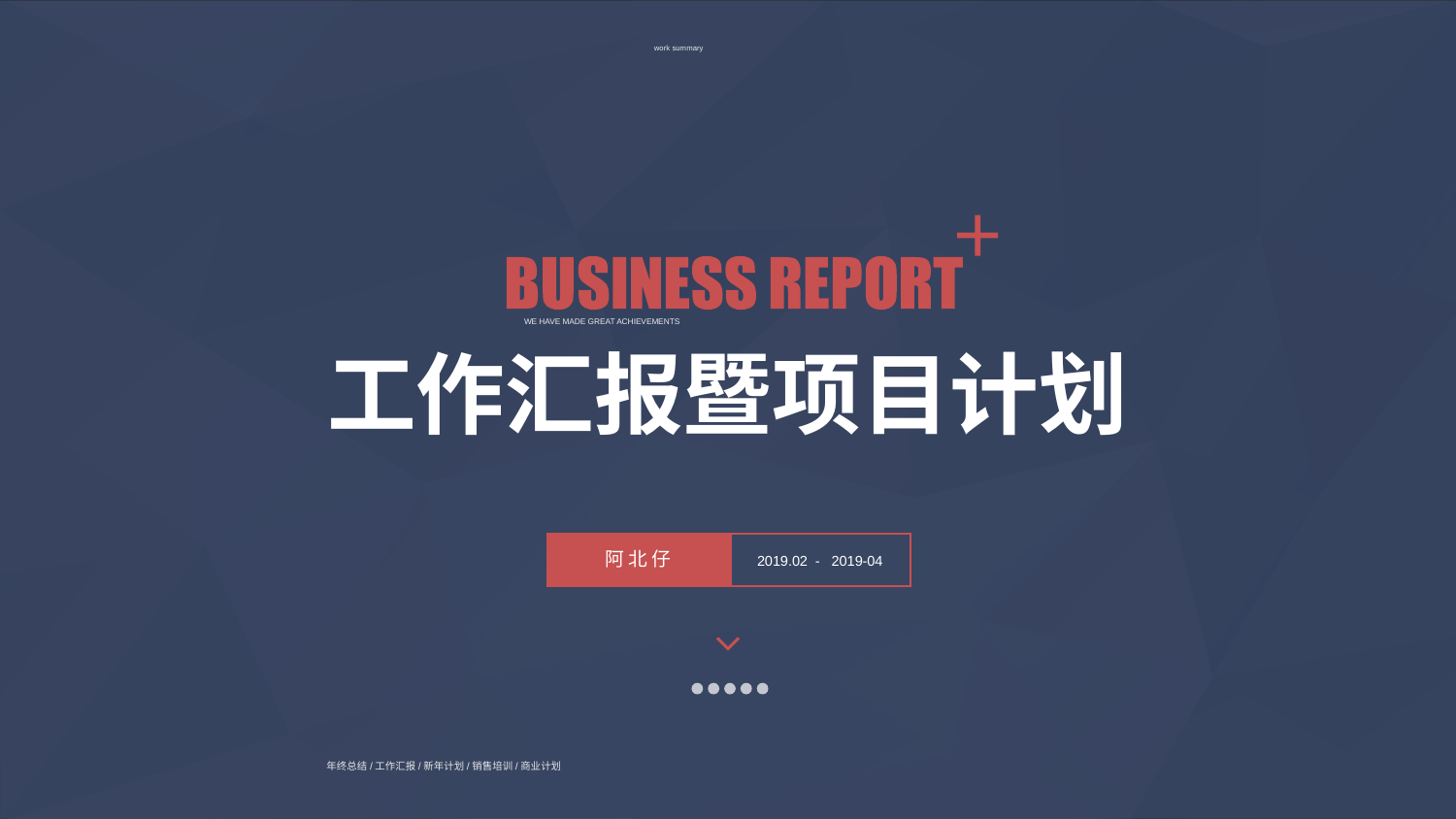

work summary

WE HAVE MADE GREAT ACHIEVEMENTS
工作汇报暨项目计划

阿 北 仔
2019.02  -   2019-04

年终总结/工作汇报/新年计划/销售培训/商业计划